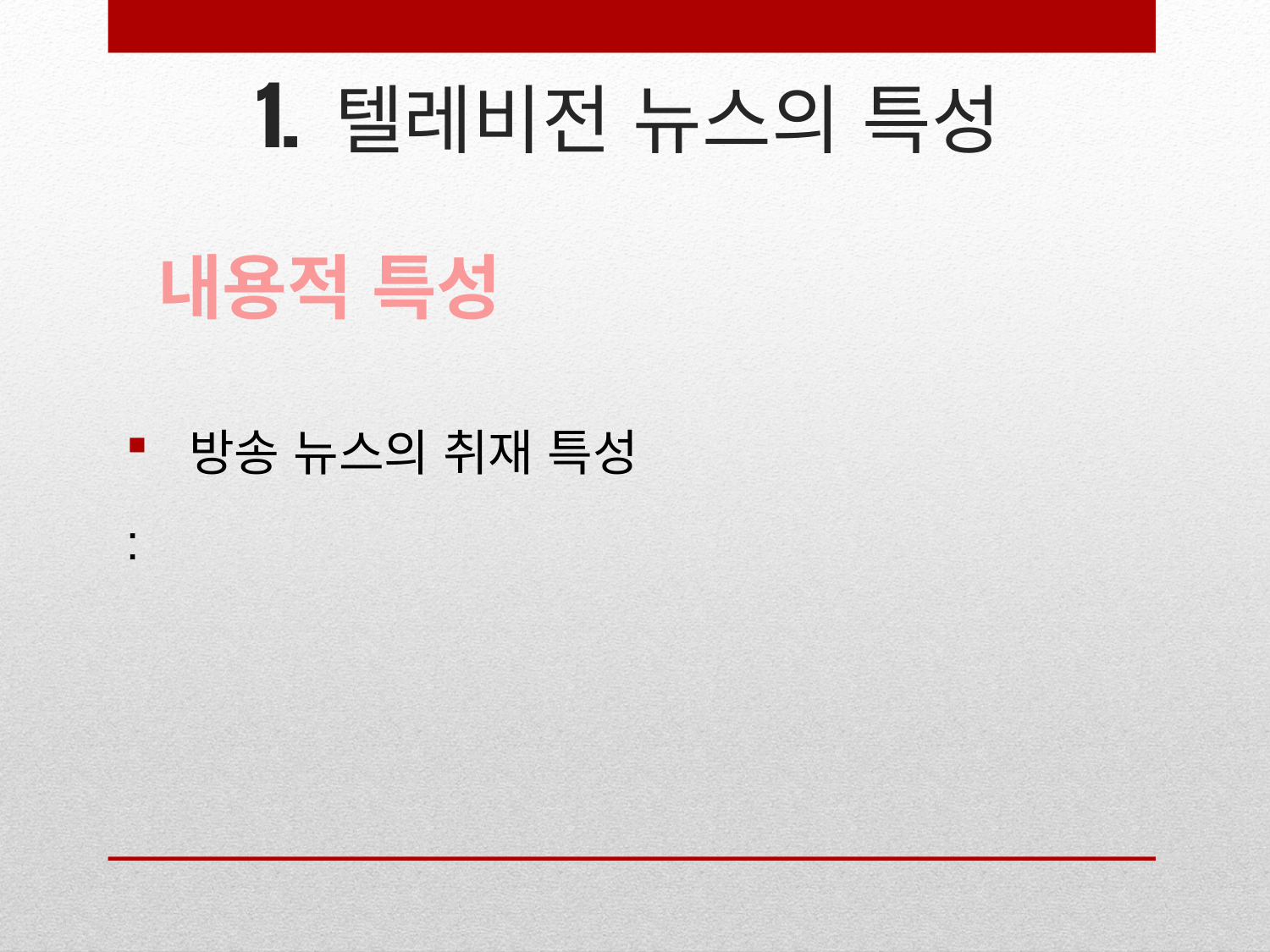

# 1. 텔레비전 뉴스의 특성
내용적 특성
방송 뉴스의 취재 특성
: